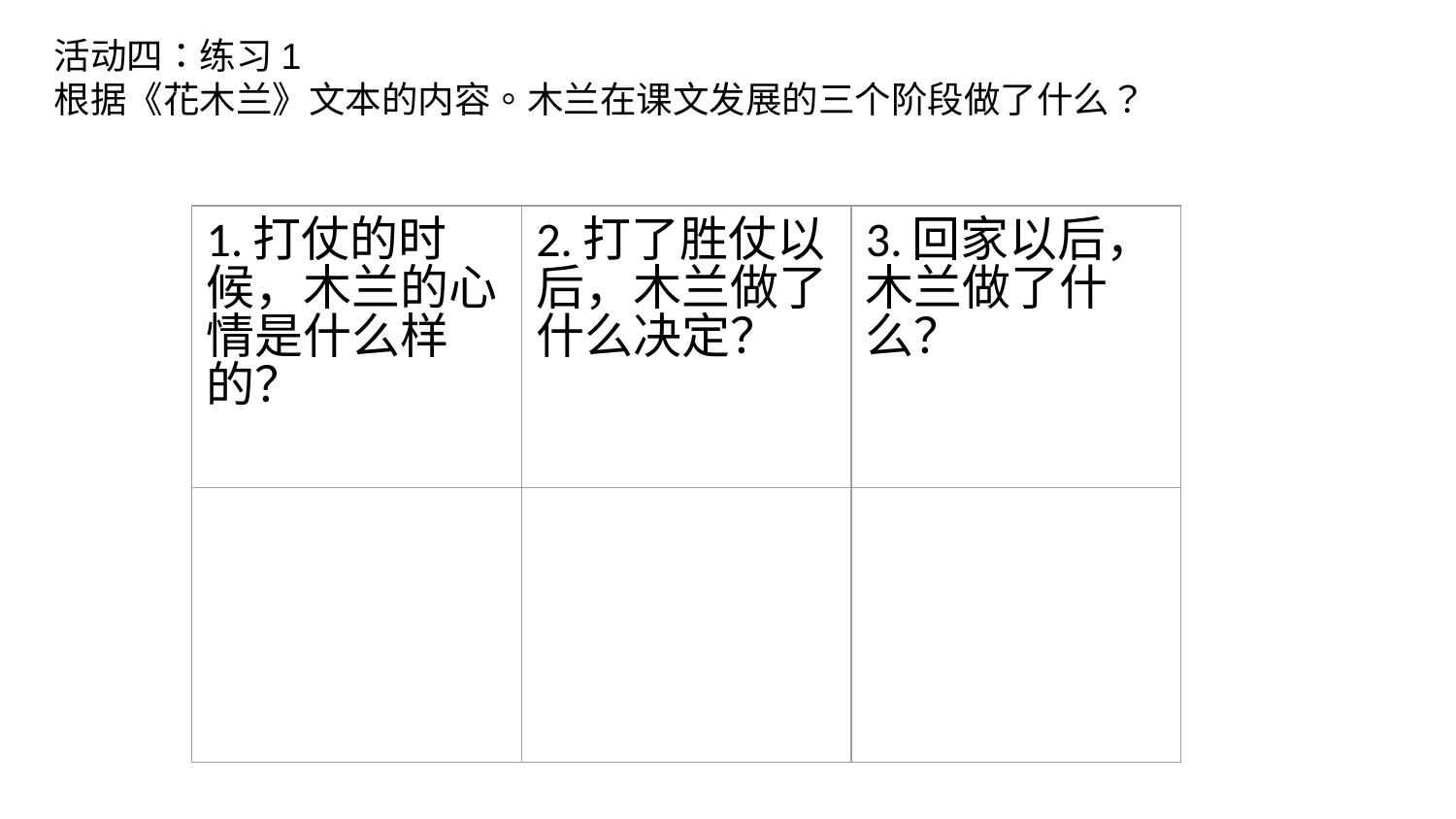

活动四：练习1
根据《花木兰》文本的内容。木兰在课文发展的三个阶段做了什么？
| 1.打仗的时候，木兰的心情是什么样的？ | 2.打了胜仗以后，木兰做了什么决定？ | 3.回家以后，木兰做了什么？ |
| --- | --- | --- |
|  |  |  |